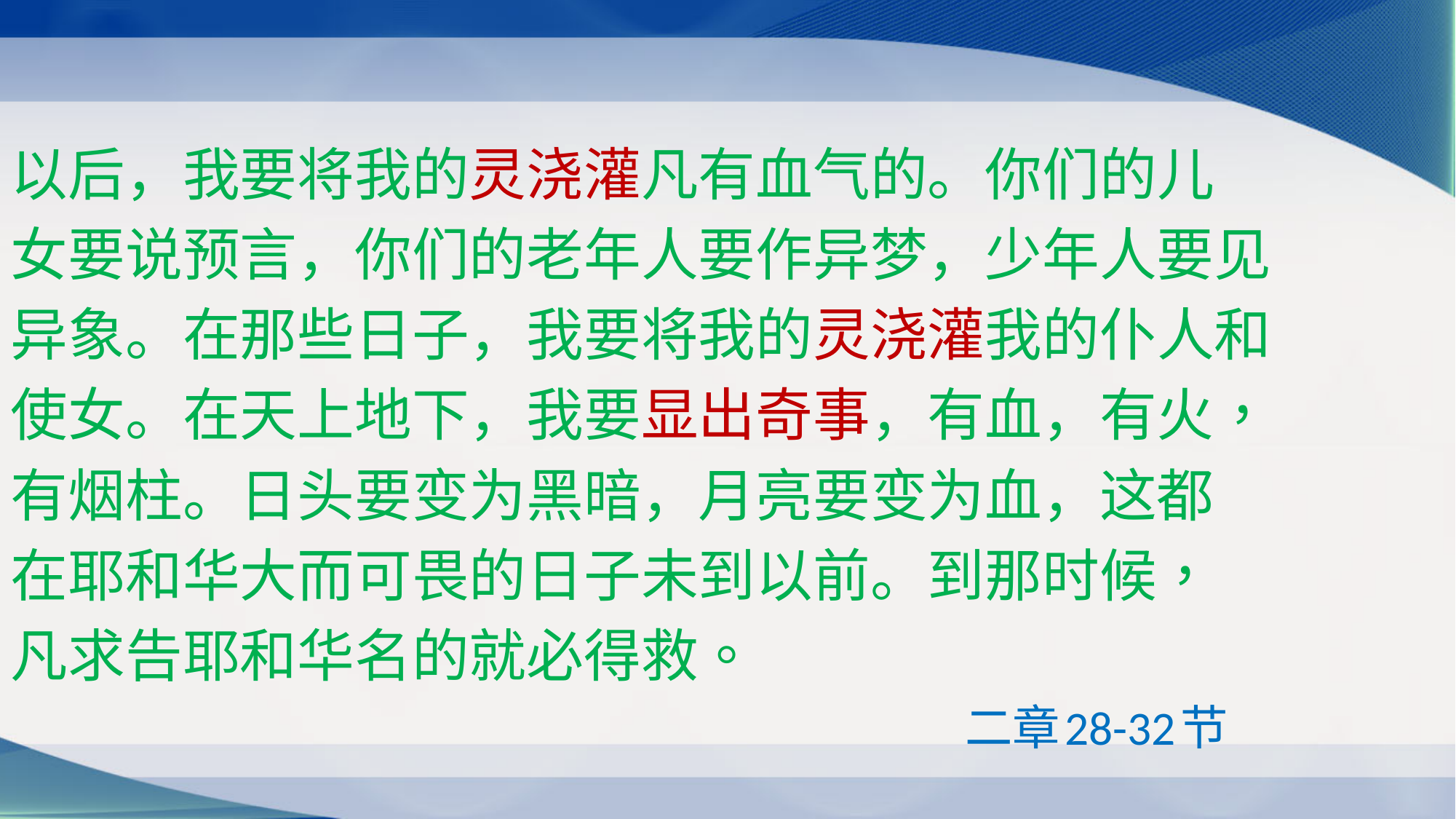

以后，我要将我的灵浇灌凡有血气的。你们的儿
女要说预言，你们的老年人要作异梦，少年人要见
异象。在那些日子，我要将我的灵浇灌我的仆人和
使女。在天上地下，我要显出奇事，有血，有火，
有烟柱。日头要变为黑暗，月亮要变为血，这都
在耶和华大而可畏的日子未到以前。到那时候，
凡求告耶和华名的就必得救。
                                                                                          二章28-32节